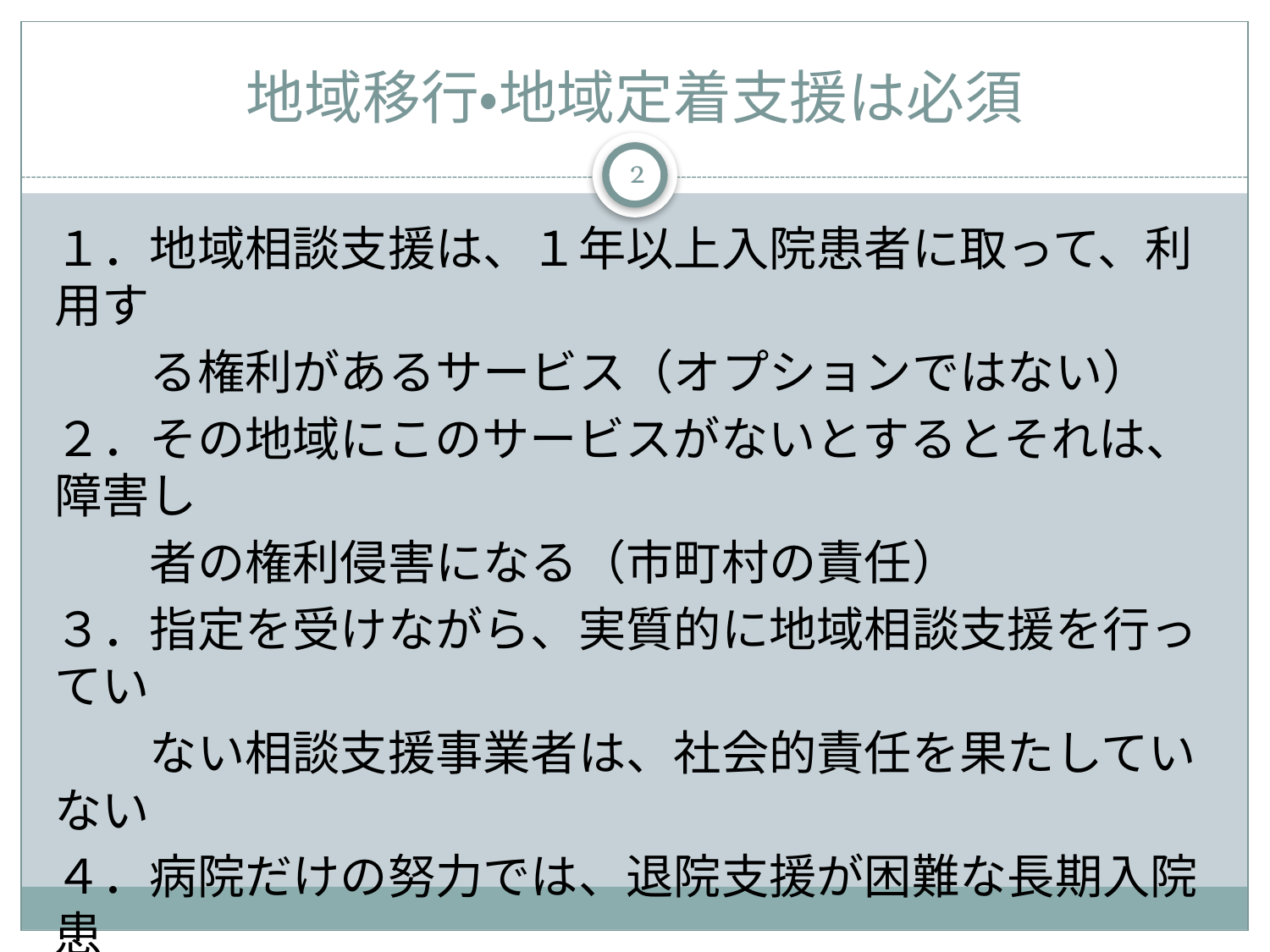

# 地域移行・地域定着支援は必須
2
１．地域相談支援は、１年以上入院患者に取って、利用す
　　る権利があるサービス（オプションではない）
２．その地域にこのサービスがないとするとそれは、障害し
　　者の権利侵害になる（市町村の責任）
３．指定を受けながら、実質的に地域相談支援を行ってい
　　ない相談支援事業者は、社会的責任を果たしていない
４．病院だけの努力では、退院支援が困難な長期入院患
　　者全てを支援するためのサービスで、病院は対象者に
　　そのことを説明する義務がある